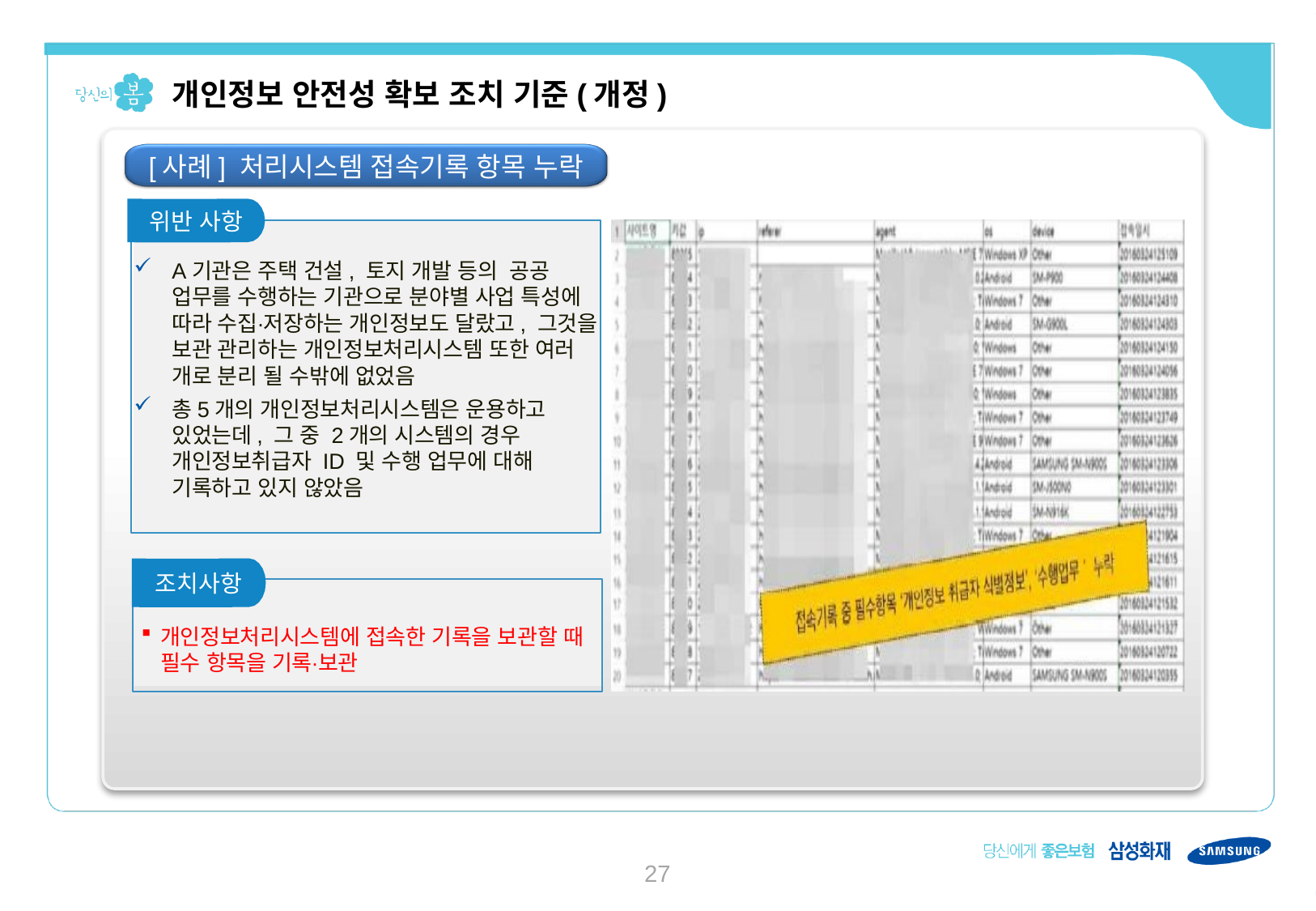

개인정보 안전성 확보 조치 기준(개정)

[사례] 처리시스템 접속기록 항목 누락
상세 위반사항
위반 사항

A기관은 주택 건설, 토지 개발 등의  공공 업무를 수행하는 기관으로 분야별 사업 특성에 따라 수집∙저장하는 개인정보도 달랐고, 그것을 보관 관리하는 개인정보처리시스템 또한 여러 개로 분리 될 수밖에 없었음
총5개의 개인정보처리시스템은 운용하고 있었는데, 그 중 2개의 시스템의 경우 개인정보취급자 ID 및 수행 업무에 대해 기록하고 있지 않았음
조치사항

개인정보처리시스템에 접속한 기록을 보관할 때 필수 항목을 기록∙보관

27